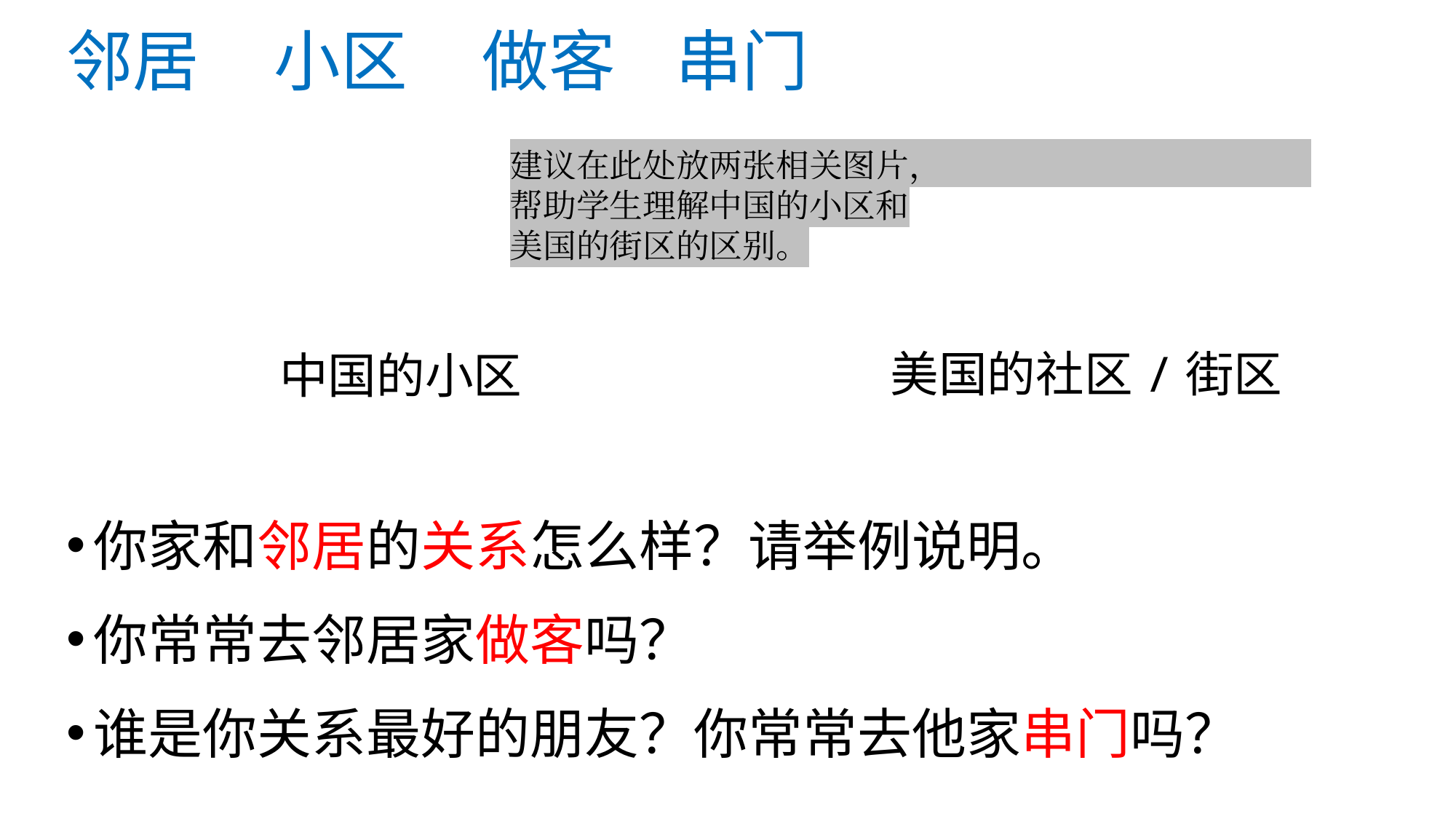

# 邻居     小区     做客    串门
建议在此处放两张相关图片，帮助学生理解中国的小区和美国的街区的区别。
美国的社区/街区
中国的小区
你家和邻居的关系怎么样？请举例说明。
你常常去邻居家做客吗？
谁是你关系最好的朋友？你常常去他家串门吗？